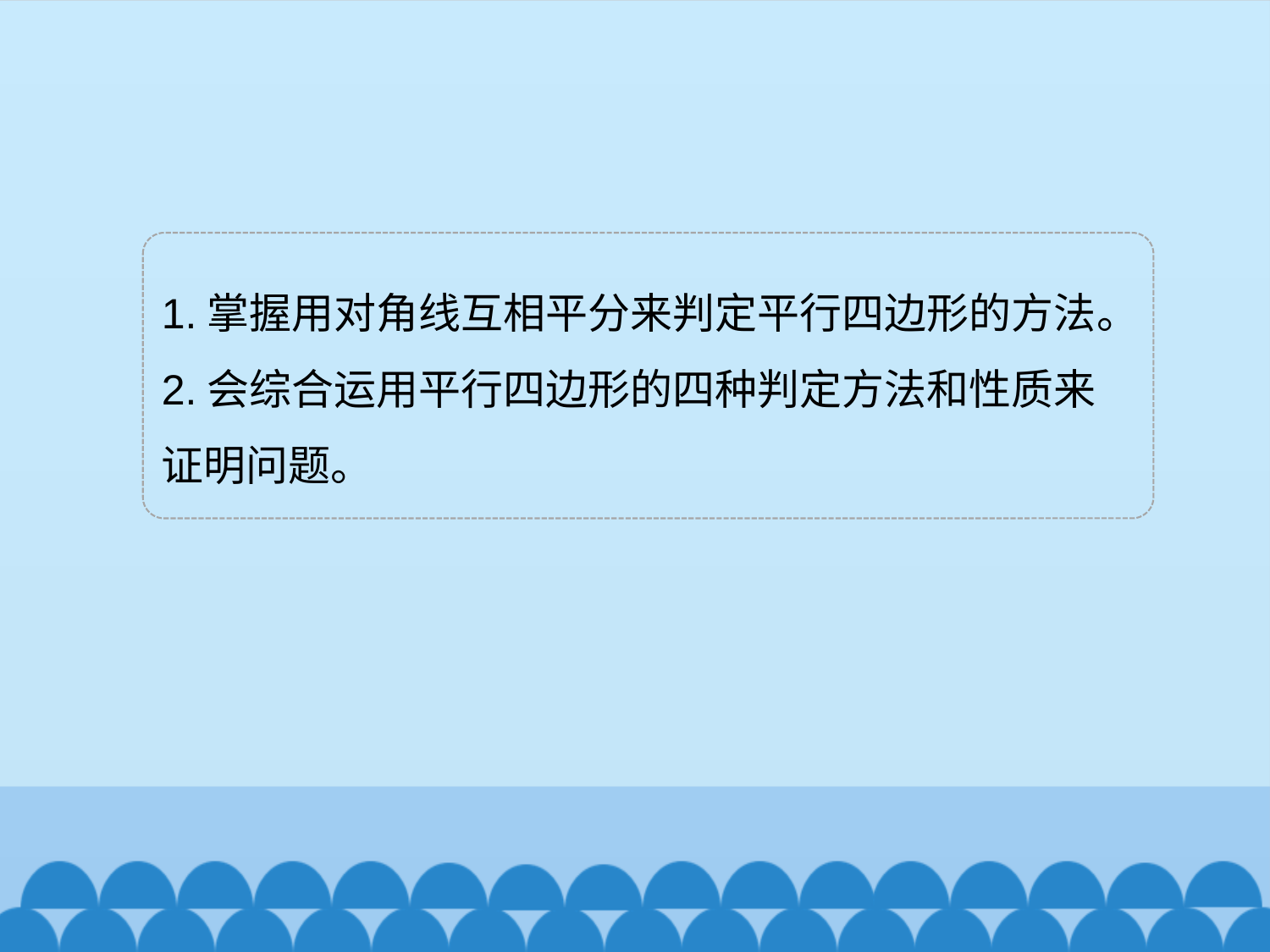

1.掌握用对角线互相平分来判定平行四边形的方法。
2.会综合运用平行四边形的四种判定方法和性质来证明问题。